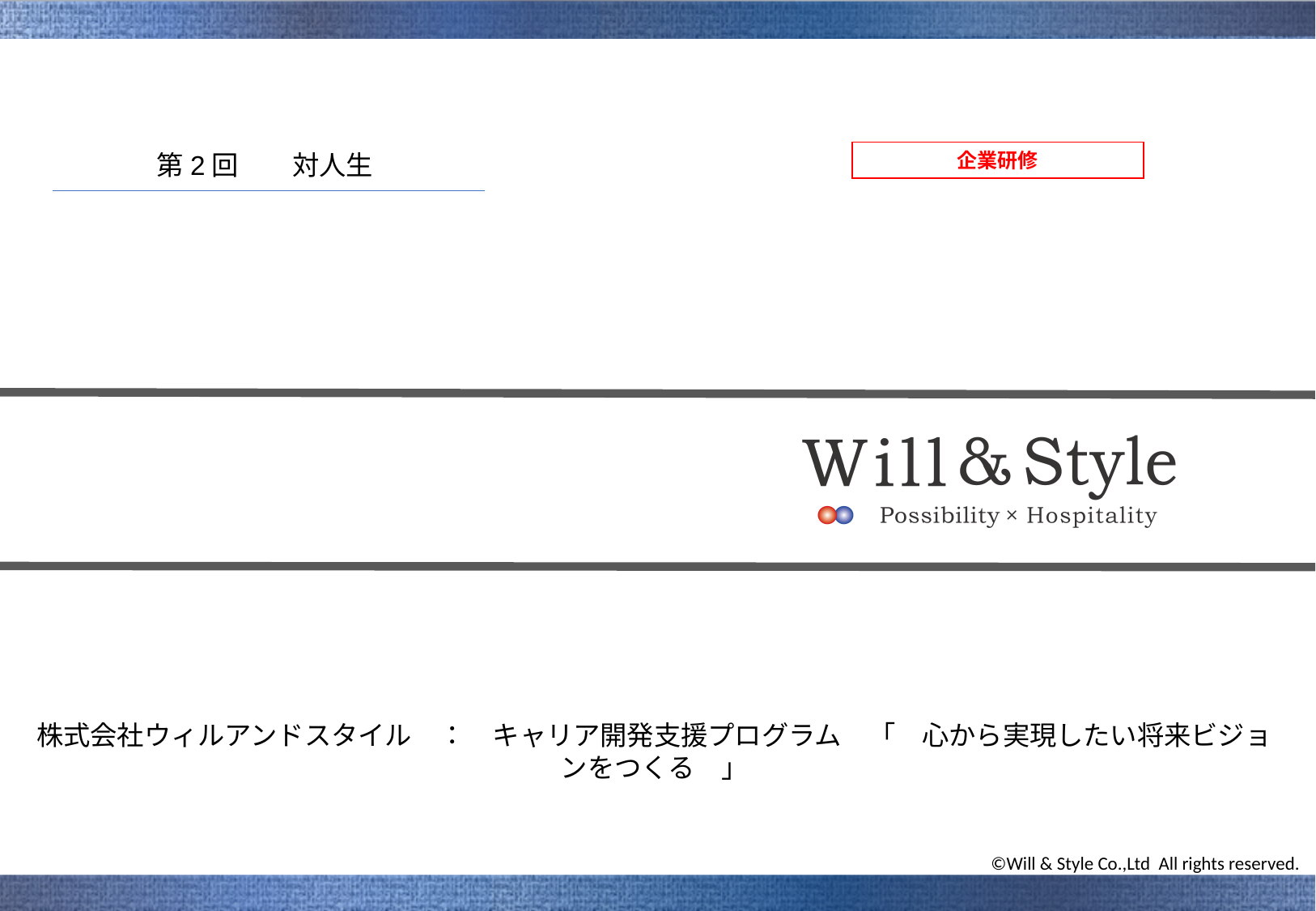

第2回　　対人生
企業研修
株式会社ウィルアンドスタイル　：　キャリア開発支援プログラム　「　心から実現したい将来ビジョンをつくる　」